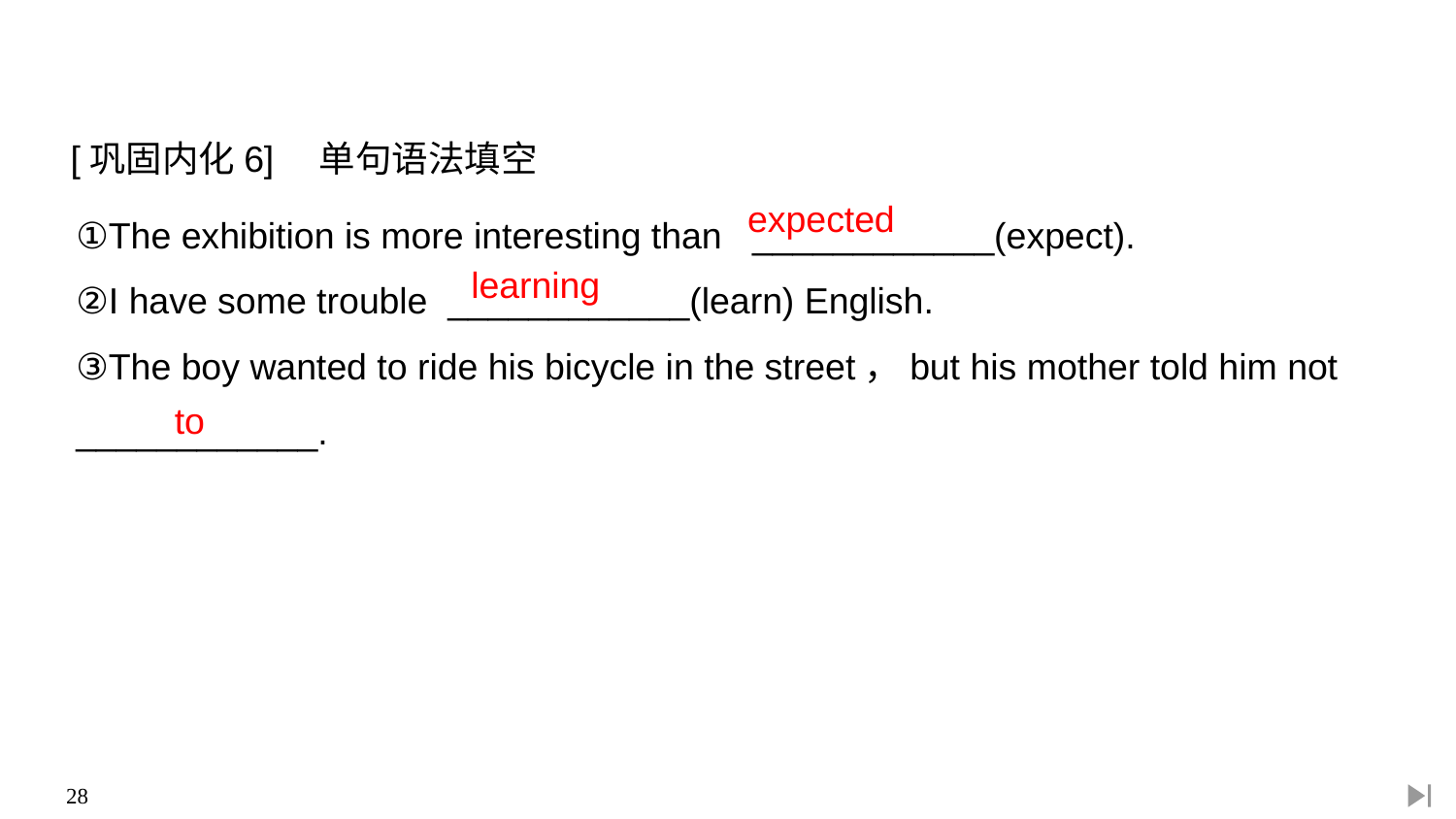

[巩固内化6]　单句语法填空
①The exhibition is more interesting than   ____________(expect).
②I have some trouble  ____________(learn) English.
③The boy wanted to ride his bicycle in the street，but his mother told him not  ____________.
expected
learning
to